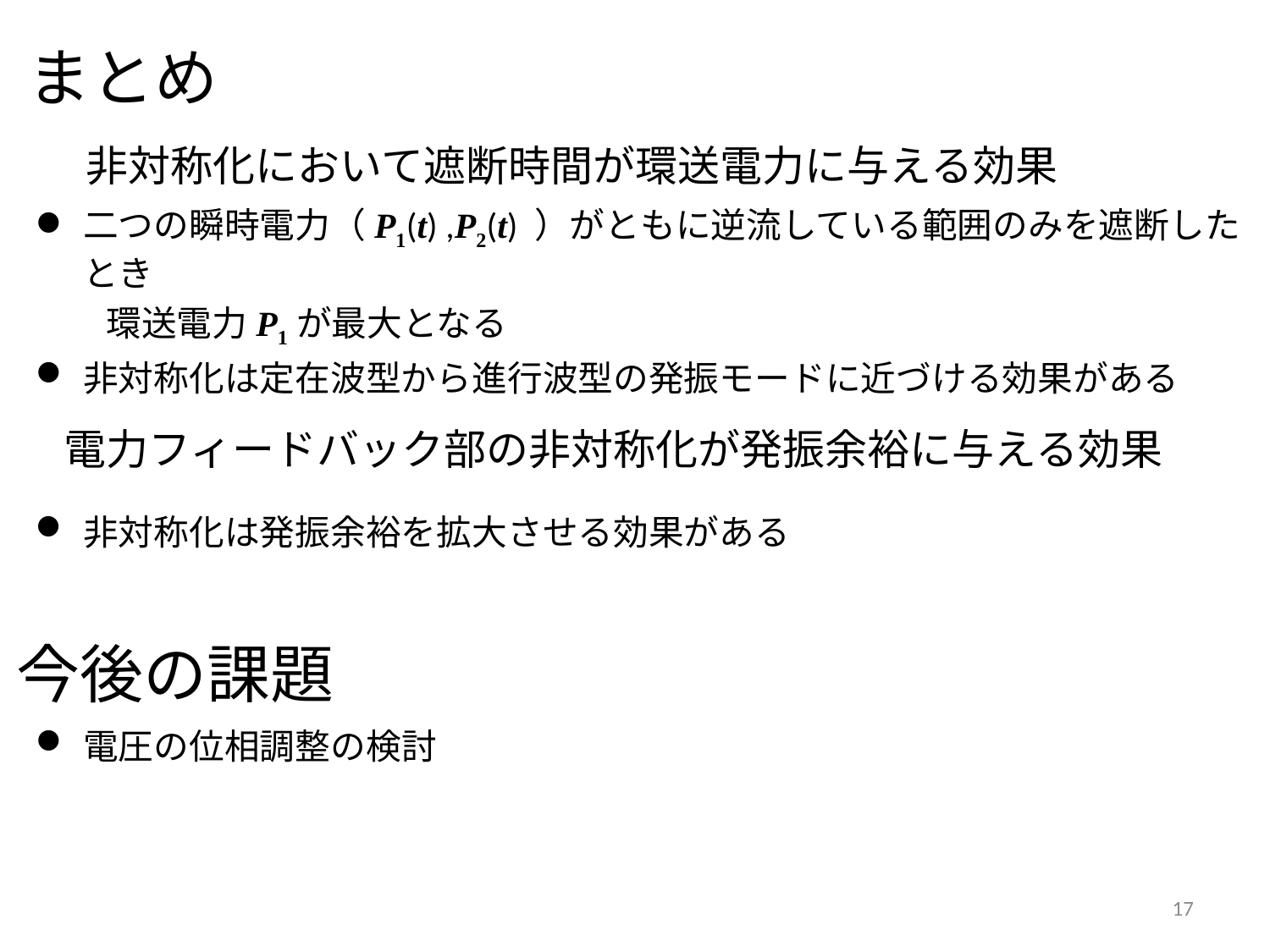

# まとめ
非対称化において遮断時間が環送電力に与える効果
二つの瞬時電力（P1(t) ,P2(t) ）がともに逆流している範囲のみを遮断したとき
　　環送電力P1が最大となる
非対称化は定在波型から進行波型の発振モードに近づける効果がある
電力フィードバック部の非対称化が発振余裕に与える効果
非対称化は発振余裕を拡大させる効果がある
今後の課題
電圧の位相調整の検討
17